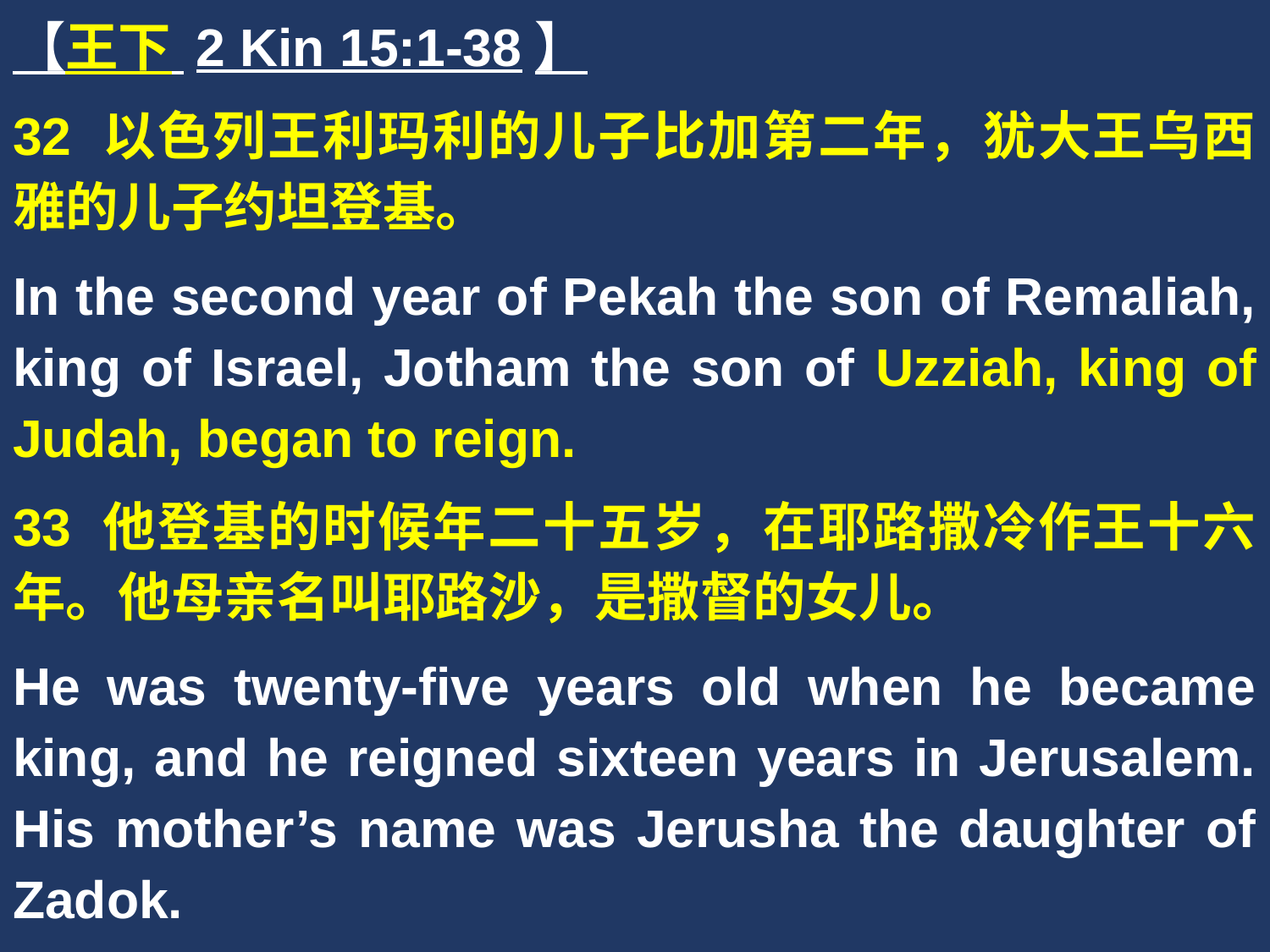

【王下 2 Kin 15:1-38】
32 以色列王利玛利的儿子比加第二年，犹大王乌西雅的儿子约坦登基。
In the second year of Pekah the son of Remaliah, king of Israel, Jotham the son of Uzziah, king of Judah, began to reign.
33 他登基的时候年二十五岁，在耶路撒冷作王十六年。他母亲名叫耶路沙，是撒督的女儿。
He was twenty-five years old when he became king, and he reigned sixteen years in Jerusalem. His mother’s name was Jerusha the daughter of Zadok.